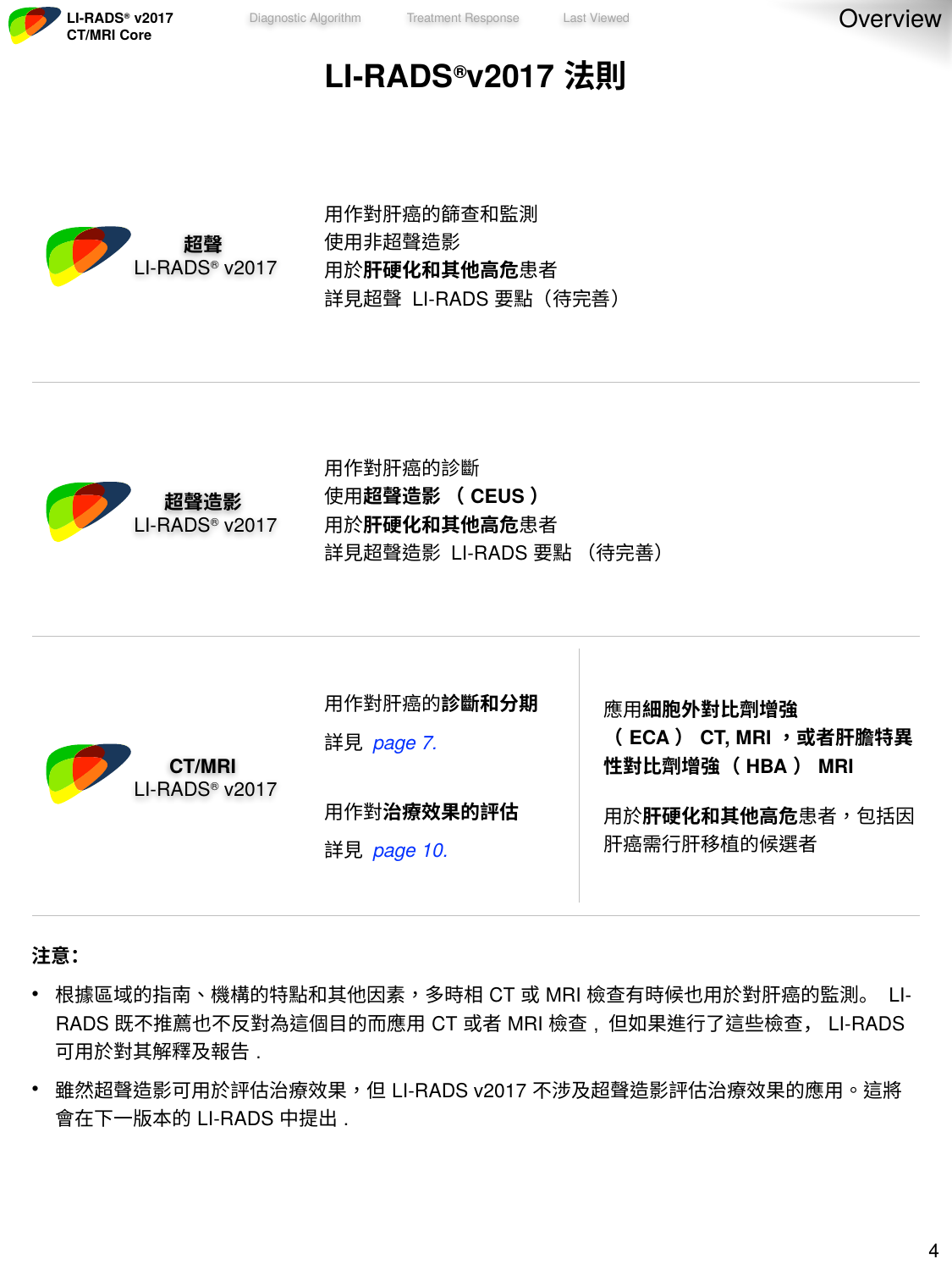

Overview
| LI-RADS®v2017法則 |  |  |
| --- | --- | --- |
|  | 用作對肝癌的篩查和監測 使用非超聲造影 用於肝硬化和其他高危患者 詳見超聲 LI-RADS要點（待完善） |  |
|  | 用作對肝癌的診斷 使用超聲造影 （CEUS） 用於肝硬化和其他高危患者 詳見超聲造影 LI-RADS要點 （待完善） |  |
|  |  |  |
|  | 用作對肝癌的診斷和分期 詳見 page 7. 用作對治療效果的評估 詳見 page 10. | 應用細胞外對比劑增強（ECA）CT, MRI，或者肝膽特異性對比劑增強（HBA）MRI 用於肝硬化和其他高危患者，包括因肝癌需行肝移植的候選者 |
|  |  |  |
| 注意： 根據區域的指南、機構的特點和其他因素，多時相CT或MRI檢查有時候也用於對肝癌的監測。 LI-RADS既不推薦也不反對為這個目的而應用CT或者MRI檢查, 但如果進行了這些檢查，LI-RADS可用於對其解釋及報告. 雖然超聲造影可用於評估治療效果，但LI-RADS v2017不涉及超聲造影評估治療效果的應用。這將會在下一版本的LI-RADS中提出. |  |  |
超聲
LI-RADS® v2017

超聲造影
LI-RADS® v2017

CT/MRI
LI-RADS® v2017

4